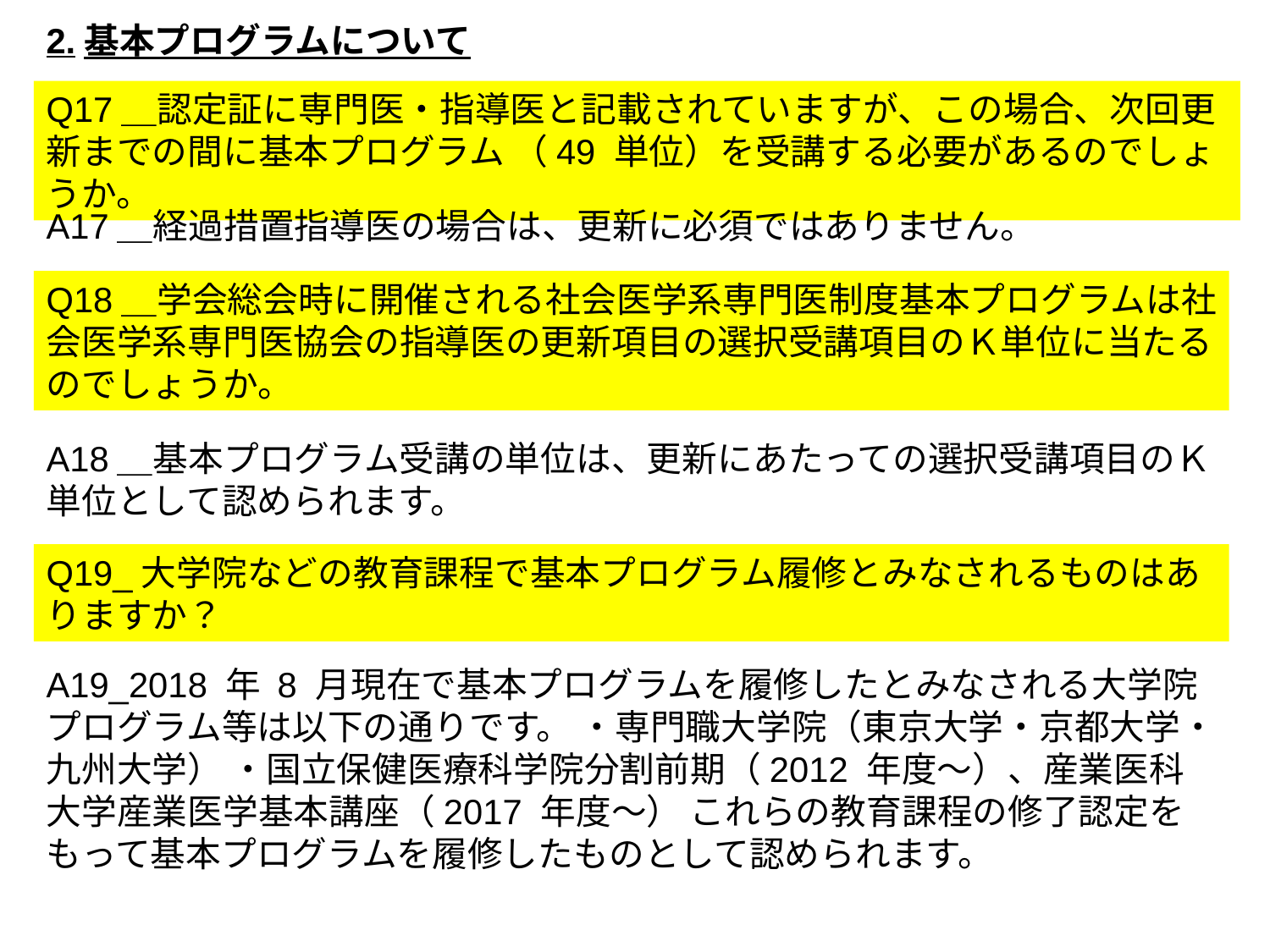

2.基本プログラムについて
Q17＿認定証に専門医・指導医と記載されていますが、この場合、次回更新までの間に基本プログラム （49 単位）を受講する必要があるのでしょうか。
A17＿経過措置指導医の場合は、更新に必須ではありません。
Q18＿学会総会時に開催される社会医学系専門医制度基本プログラムは社会医学系専門医協会の指導医の更新項目の選択受講項目のＫ単位に当たるのでしょうか。
A18＿基本プログラム受講の単位は、更新にあたっての選択受講項目のＫ単位として認められます。
Q19_大学院などの教育課程で基本プログラム履修とみなされるものはありますか？
A19_2018 年 8 月現在で基本プログラムを履修したとみなされる大学院プログラム等は以下の通りです。 ・専門職大学院（東京大学・京都大学・九州大学） ・国立保健医療科学院分割前期（2012 年度～）、産業医科大学産業医学基本講座（2017 年度～） これらの教育課程の修了認定をもって基本プログラムを履修したものとして認められます。